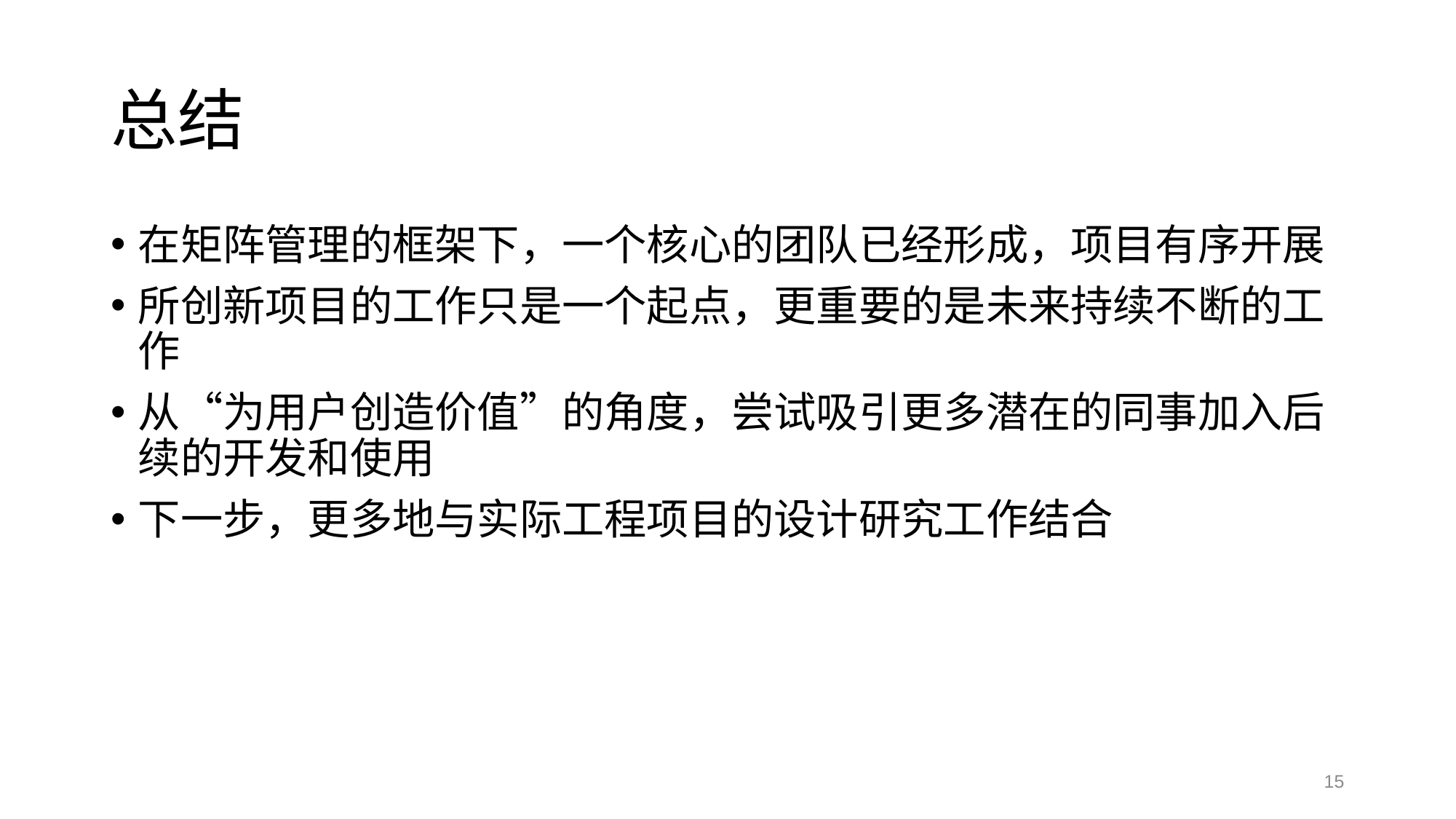

# 总结
在矩阵管理的框架下，一个核心的团队已经形成，项目有序开展
所创新项目的工作只是一个起点，更重要的是未来持续不断的工作
从“为用户创造价值”的角度，尝试吸引更多潜在的同事加入后续的开发和使用
下一步，更多地与实际工程项目的设计研究工作结合

15